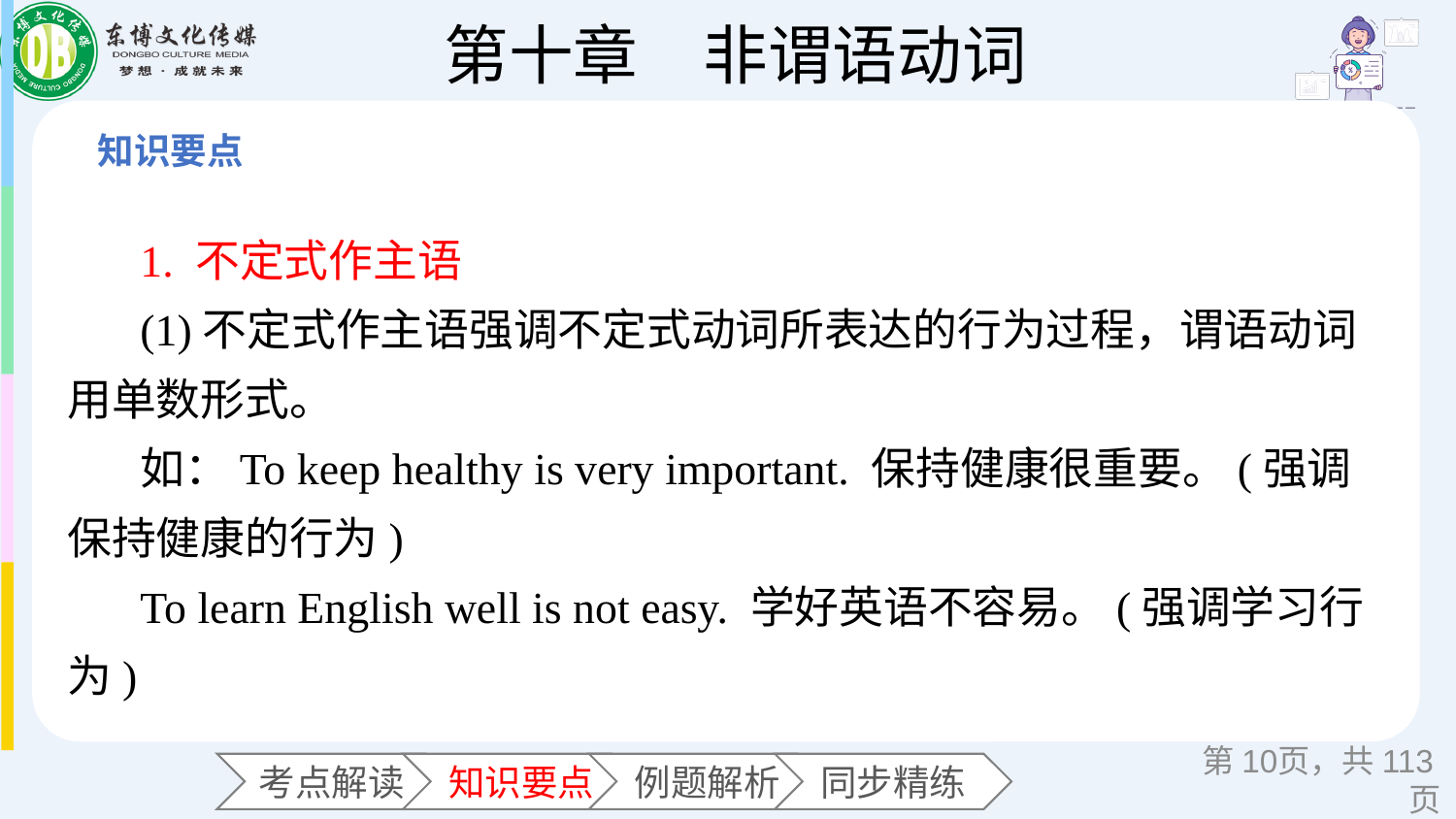

1. 不定式作主语
(1)不定式作主语强调不定式动词所表达的行为过程，谓语动词用单数形式。
如：To keep healthy is very important. 保持健康很重要。(强调保持健康的行为)
To learn English well is not easy. 学好英语不容易。(强调学习行为)
第10页，共113页